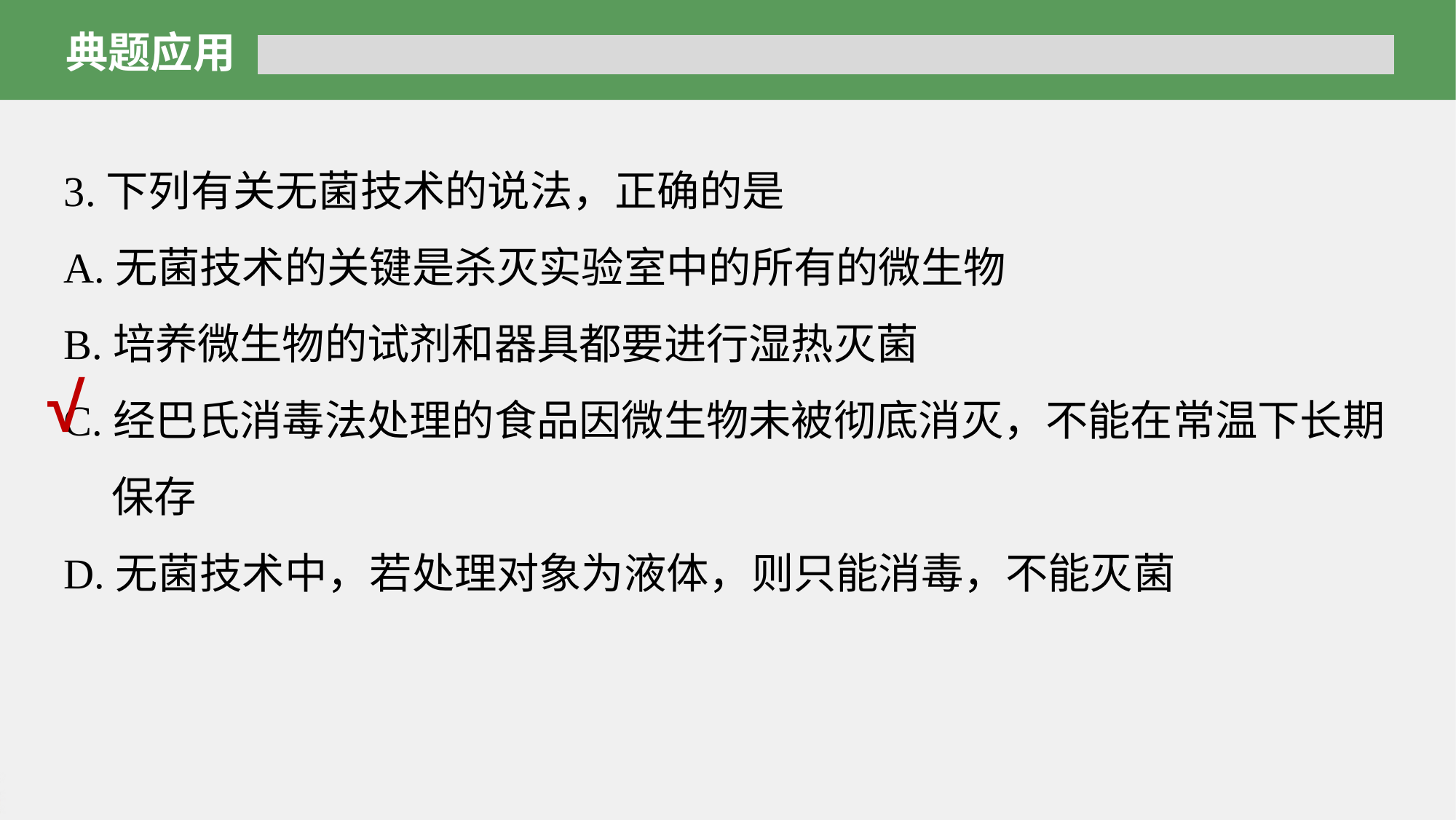

典题应用

3.下列有关无菌技术的说法，正确的是
A.无菌技术的关键是杀灭实验室中的所有的微生物
B.培养微生物的试剂和器具都要进行湿热灭菌
C.经巴氏消毒法处理的食品因微生物未被彻底消灭，不能在常温下长期
    保存
D.无菌技术中，若处理对象为液体，则只能消毒，不能灭菌
√